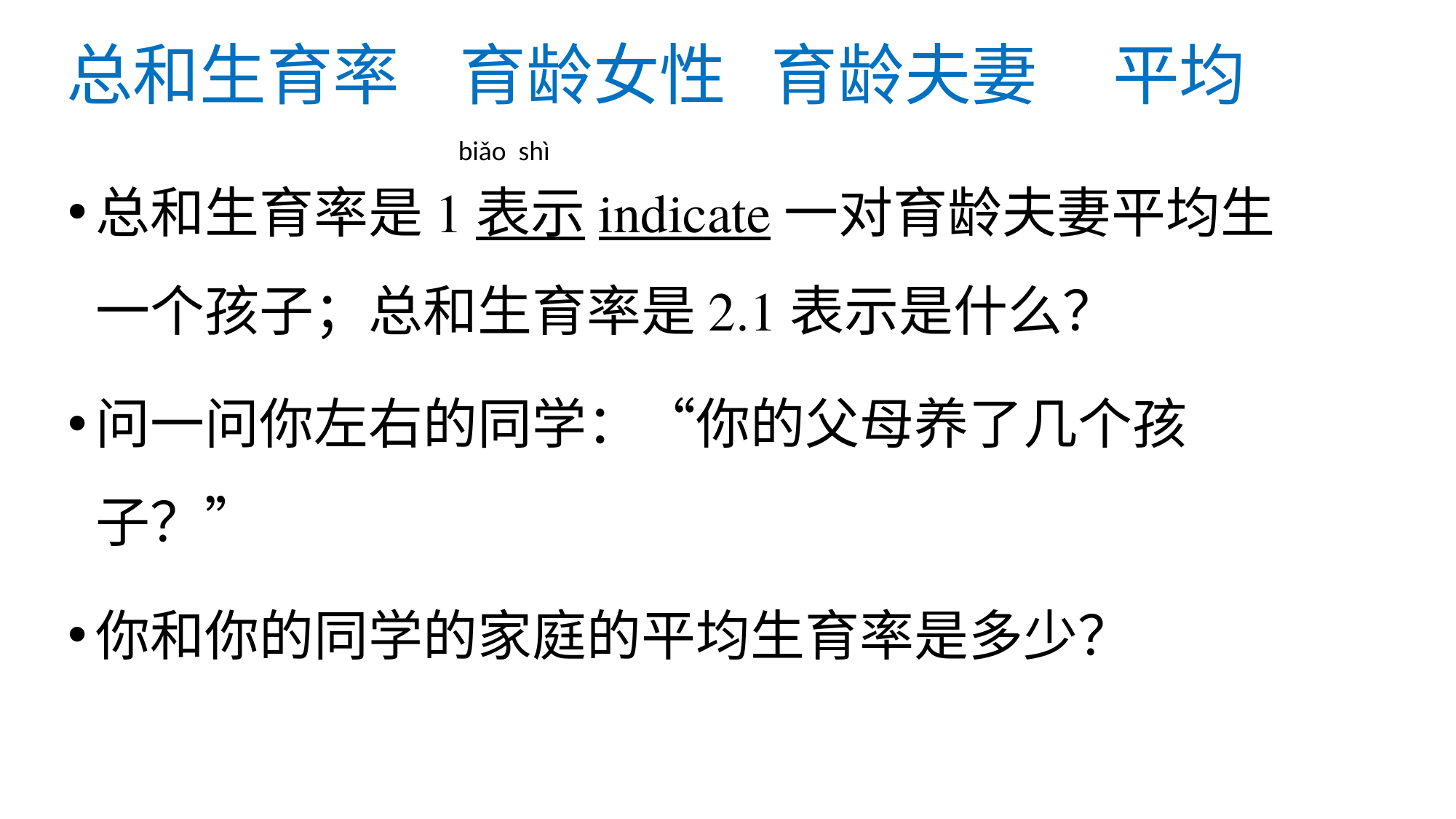

# 总和生育率    育龄女性   育龄夫妻     平均
biǎo  shì
总和生育率是1表示indicate一对育龄夫妻平均生一个孩子；总和生育率是2.1表示是什么？
问一问你左右的同学：“你的父母养了几个孩子？”
你和你的同学的家庭的平均生育率是多少？